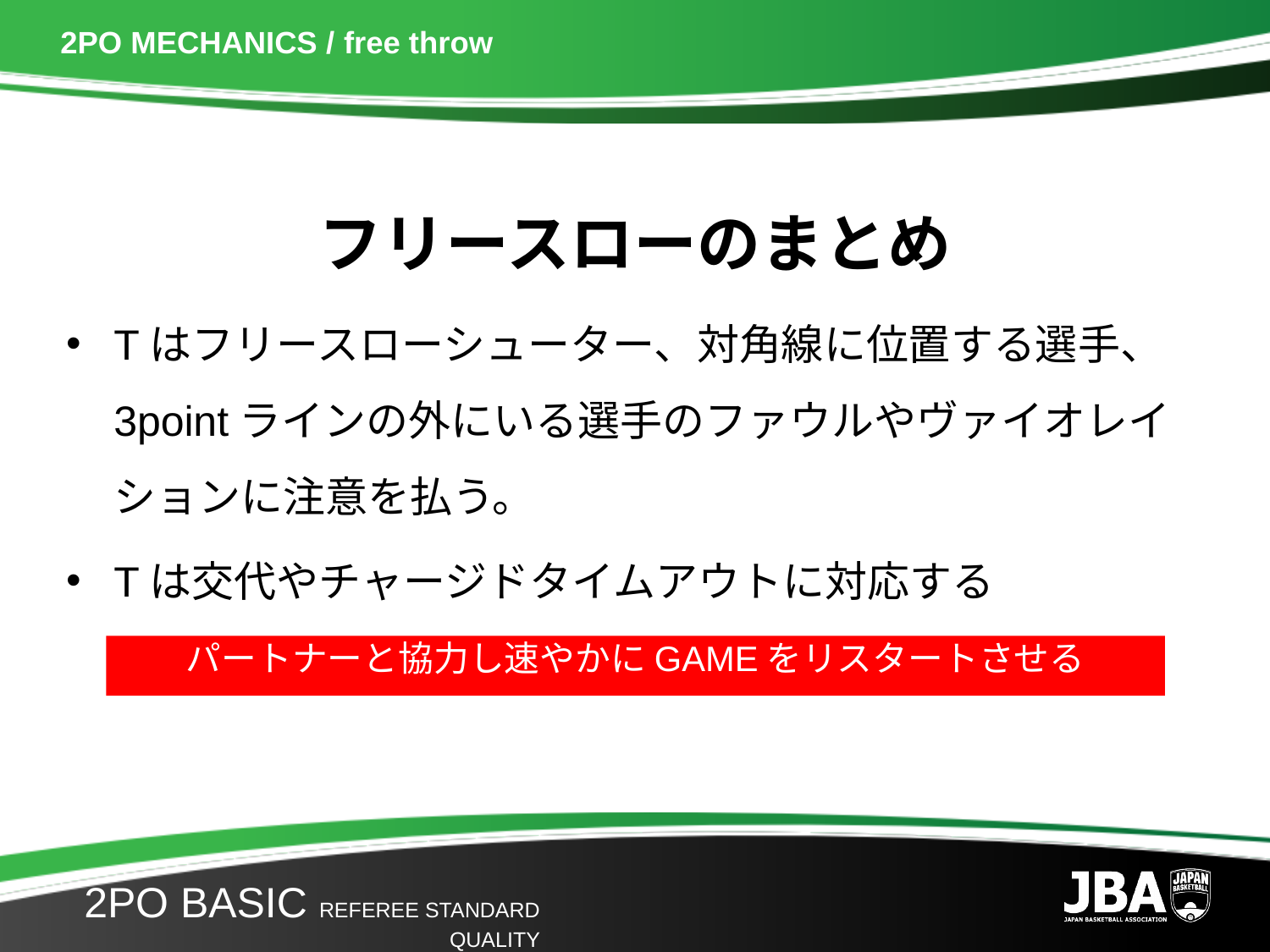

# 2PO MECHANICS / free throw
フリースローのまとめ
Tはフリースローシューター、対角線に位置する選手、
3pointラインの外にいる選手のファウルやヴァイオレイションに注意を払う。
Tは交代やチャージドタイムアウトに対応する
パートナーと協力し速やかにGAMEをリスタートさせる